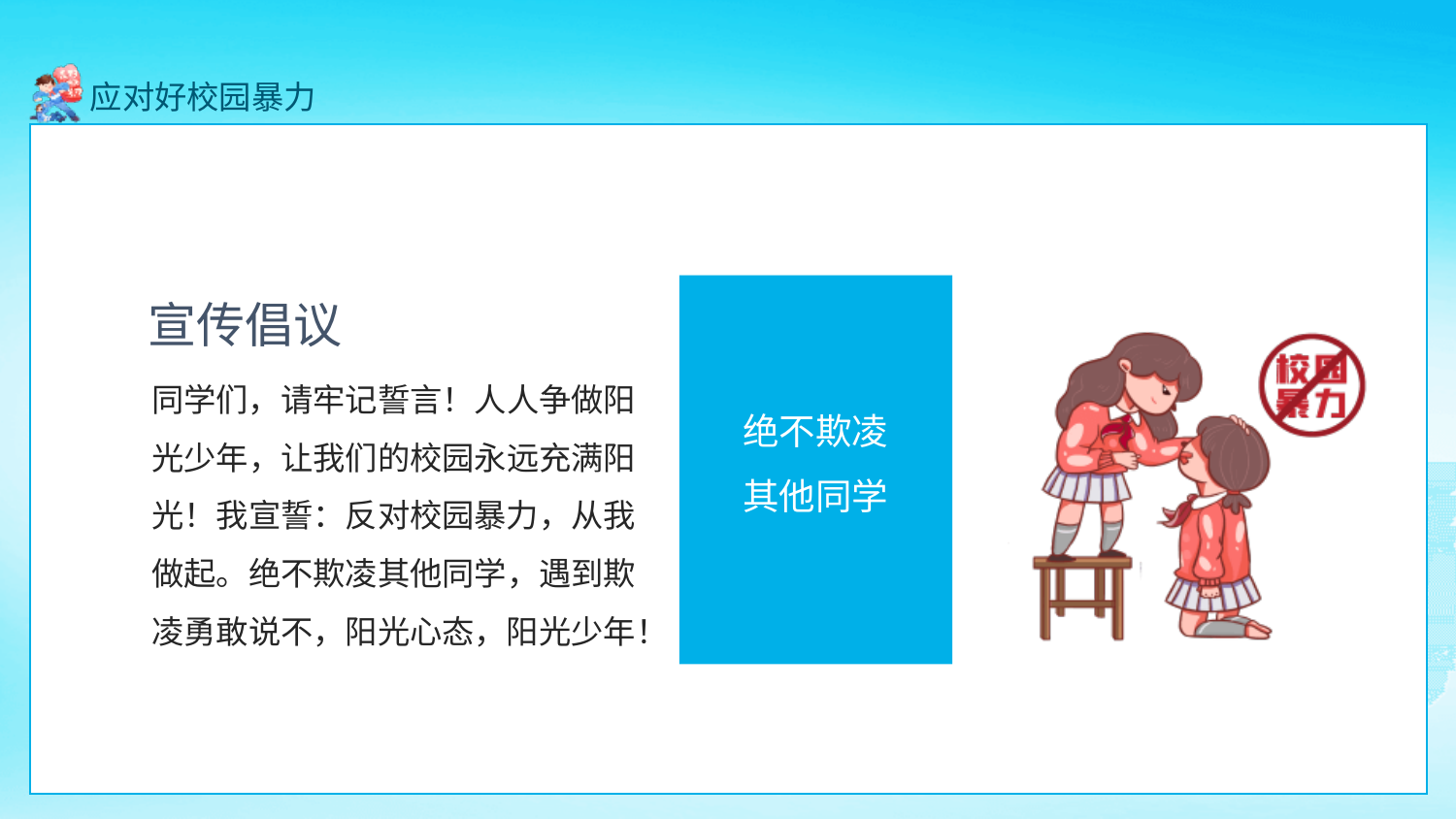

BY YUSHEN

宣传倡议
同学们，请牢记誓言！人人争做阳光少年，让我们的校园永远充满阳光！我宣誓：反对校园暴力，从我做起。绝不欺凌其他同学，遇到欺凌勇敢说不，阳光心态，阳光少年！
绝不欺凌其他同学